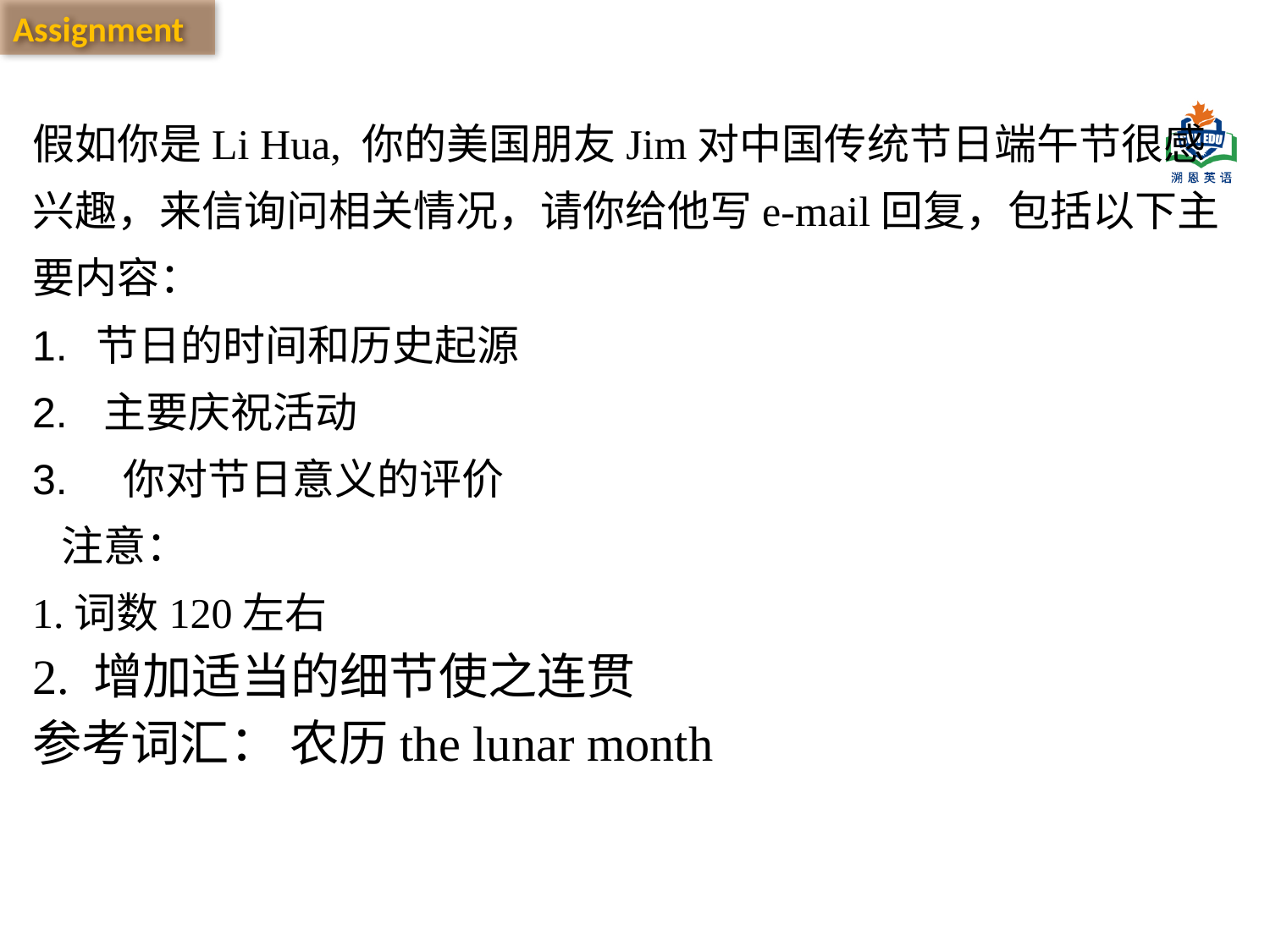

Assignment
假如你是Li Hua, 你的美国朋友Jim对中国传统节日端午节很感兴趣，来信询问相关情况，请你给他写e-mail回复，包括以下主要内容：
节日的时间和历史起源
主要庆祝活动
 你对节日意义的评价
  注意：
1.词数120左右
2. 增加适当的细节使之连贯
参考词汇： 农历the lunar month